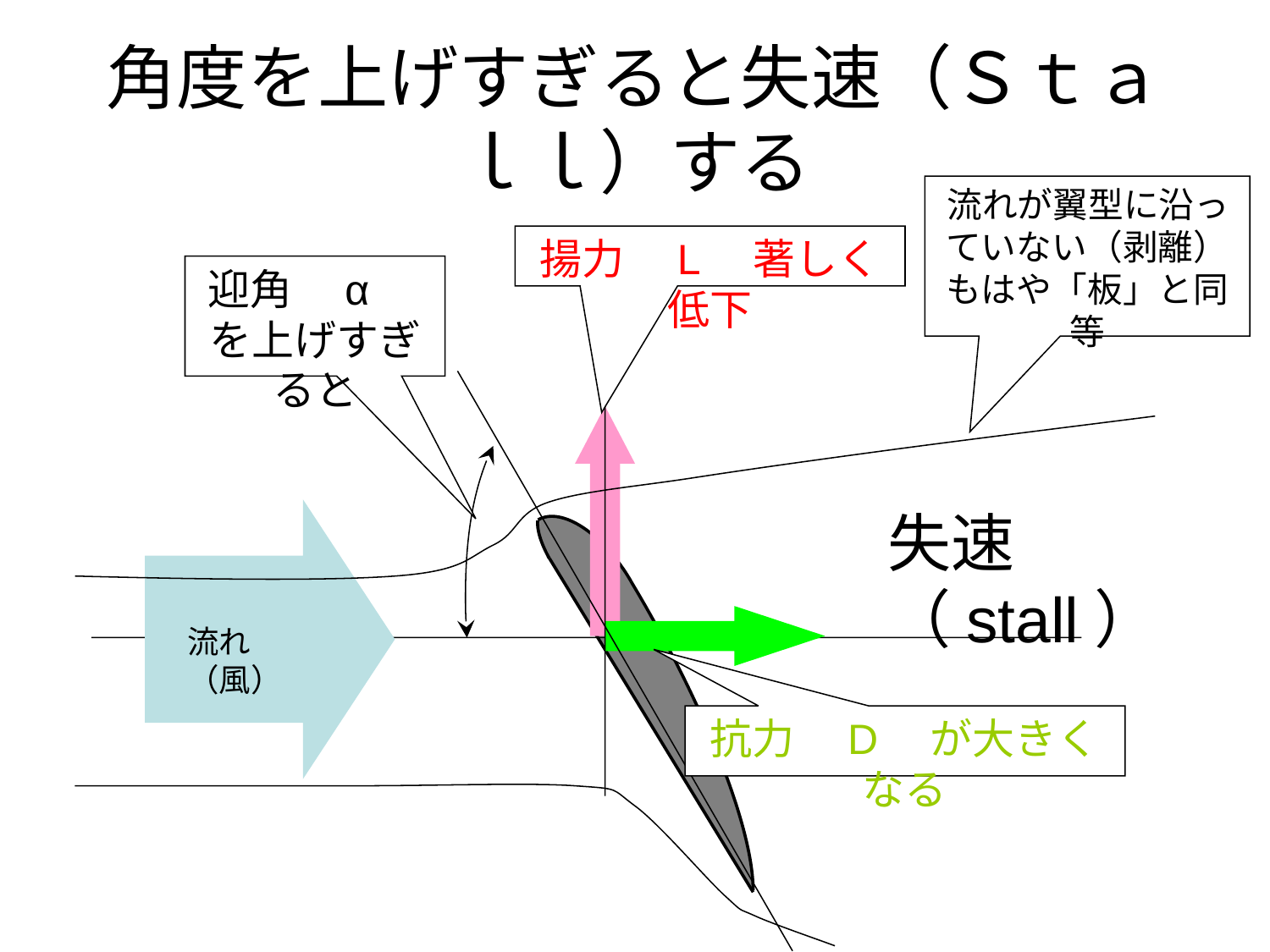

# 角度を上げすぎると失速（Ｓｔａｌｌ）する
流れが翼型に沿っていない（剥離）
もはや「板」と同等
揚力　L　著しく低下
迎角　α　を上げすぎると

失速（stall）

流れ（風）

抗力　D　が大きくなる